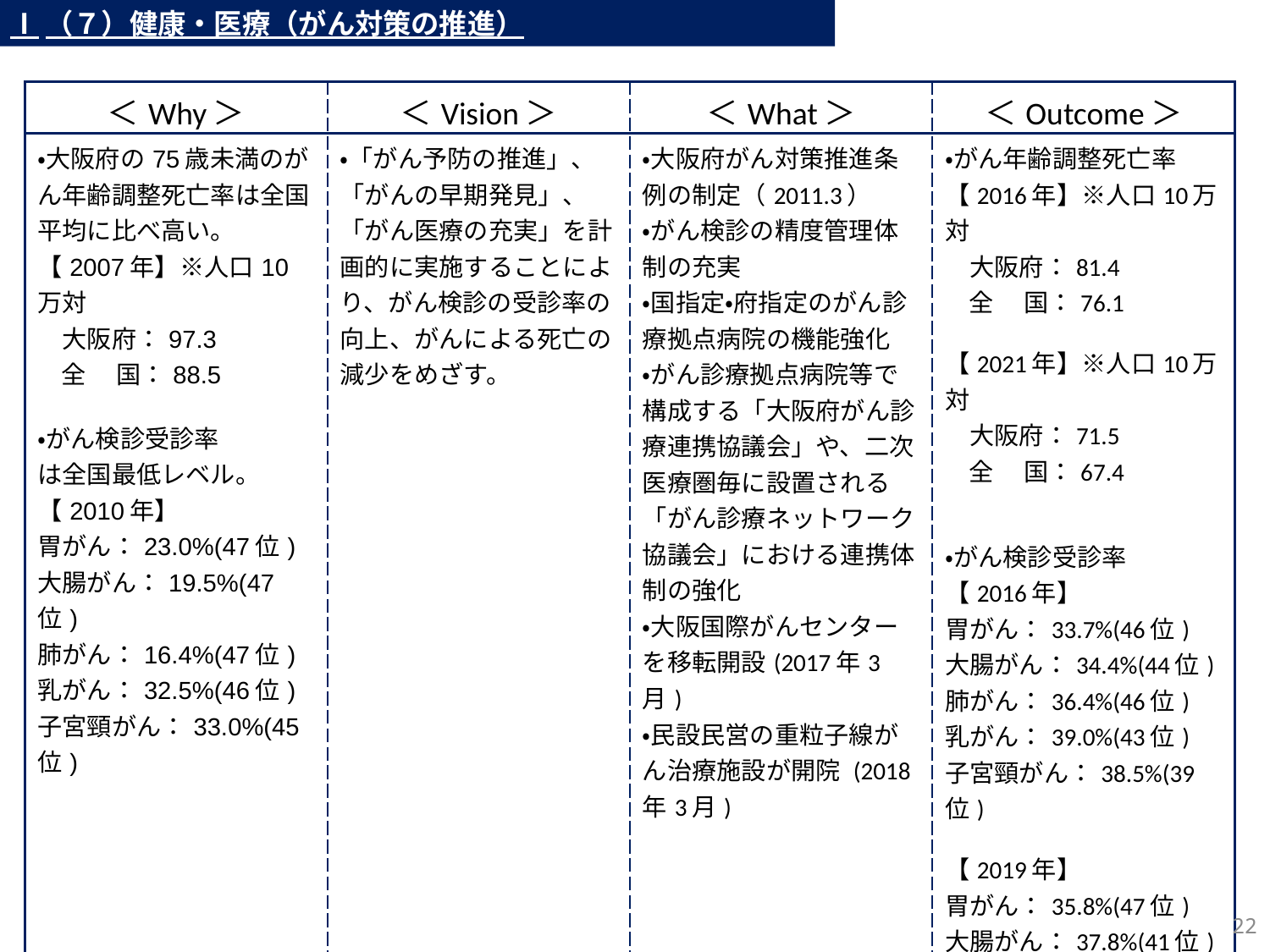

Ⅰ（７）健康・医療（がん対策の推進）
| ＜Why＞ | ＜Vision＞ | ＜What＞ | ＜Outcome＞ |
| --- | --- | --- | --- |
| ・大阪府の75歳未満のがん年齢調整死亡率は全国平均に比べ高い。 【2007年】※人口10万対 　大阪府：97.3 全　 国：88.5 ・がん検診受診率 は全国最低レベル。 【2010年】 胃がん：23.0%(47位) 大腸がん：19.5%(47位) 肺がん：16.4%(47位) 乳がん：32.5%(46位) 子宮頸がん：33.0%(45位) | ・「がん予防の推進」、「がんの早期発見」、「がん医療の充実」を計画的に実施することにより、がん検診の受診率の向上、がんによる死亡の減少をめざす。 | ・大阪府がん対策推進条例の制定（2011.3） ・がん検診の精度管理体制の充実 ・国指定・府指定のがん診療拠点病院の機能強化 ・がん診療拠点病院等で構成する「大阪府がん診療連携協議会」や、二次医療圏毎に設置される「がん診療ネットワーク協議会」における連携体制の強化 ・大阪国際がんセンターを移転開設(2017年3月) ・民設民営の重粒子線がん治療施設が開院 (2018年3月) | ・がん年齢調整死亡率 【2016年】※人口10万対 　大阪府：81.4 全　 国：76.1 【2021年】※人口10万対 　大阪府：71.5 全　 国：67.4 ・がん検診受診率 【2016年】 胃がん：33.7%(46位) 大腸がん：34.4%(44位) 肺がん：36.4%(46位) 乳がん：39.0%(43位) 子宮頸がん：38.5%(39位) 【2019年】 胃がん：35.8%(47位) 大腸がん：37.8%(41位) 肺がん：42.0%(46位) 乳がん：41.9%(43位) 子宮頸がん：39.8%(39位) |
22